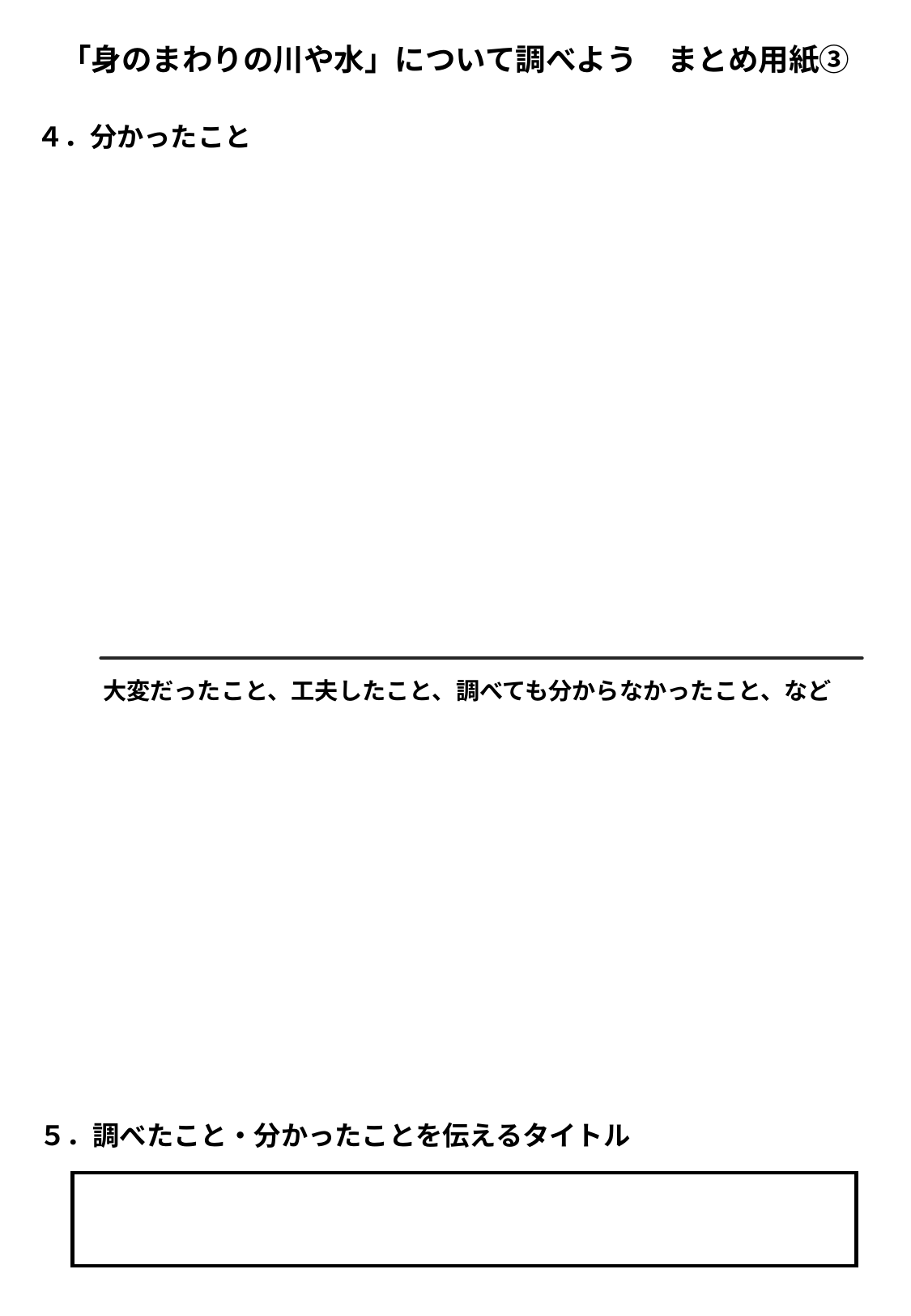

「身のまわりの川や水」について調べよう　まとめ用紙③
４．分かったこと
大変だったこと、工夫したこと、調べても分からなかったこと、など
５．調べたこと・分かったことを伝えるタイトル